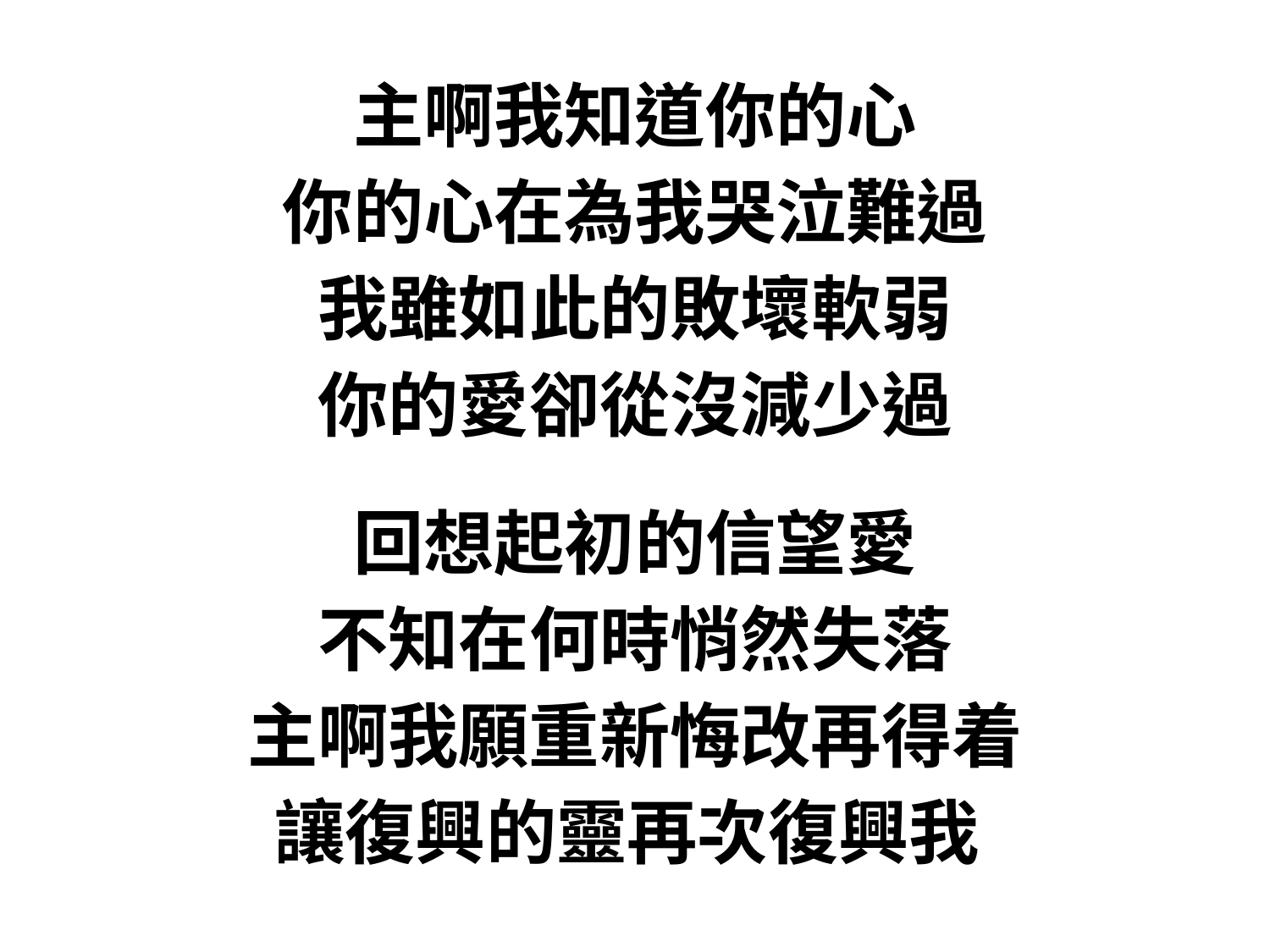

主啊我知道你的心
你的心在為我哭泣難過
我雖如此的敗壞軟弱
你的愛卻從沒減少過

回想起初的信望愛
不知在何時悄然失落
主啊我願重新悔改再得着
讓復興的靈再次復興我